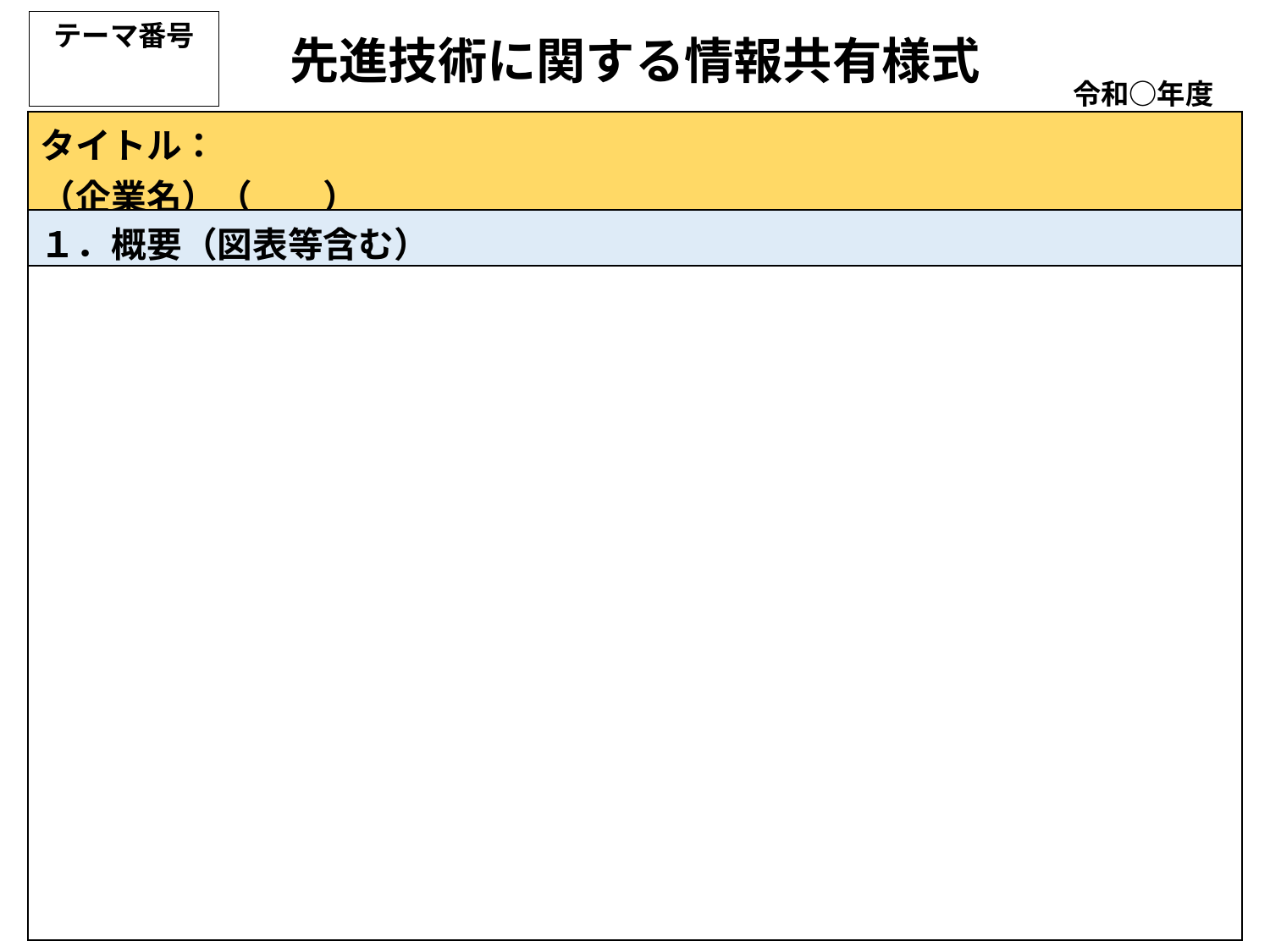

テーマ番号

先進技術に関する情報共有様式
令和○年度
| タイトル： （企業名）（　　） |
| --- |
| １．概要（図表等含む） |
|  |